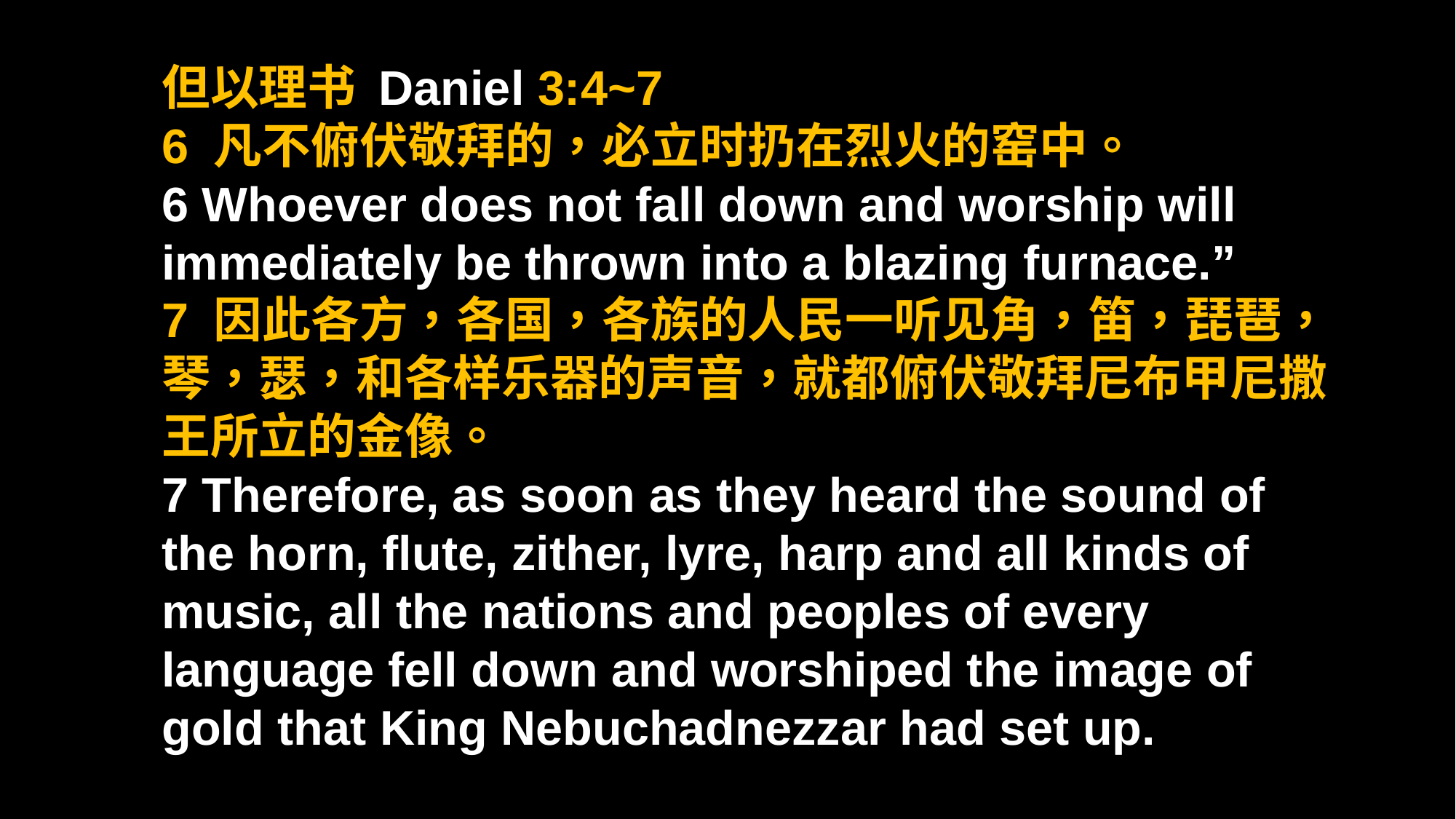

但以理书 Daniel 3:4~7
6 凡不俯伏敬拜的，必立时扔在烈火的窑中。
6 Whoever does not fall down and worship will immediately be thrown into a blazing furnace.”
7 因此各方，各国，各族的人民一听见角，笛，琵琶，琴，瑟，和各样乐器的声音，就都俯伏敬拜尼布甲尼撒王所立的金像。
7 Therefore, as soon as they heard the sound of the horn, flute, zither, lyre, harp and all kinds of music, all the nations and peoples of every language fell down and worshiped the image of gold that King Nebuchadnezzar had set up.